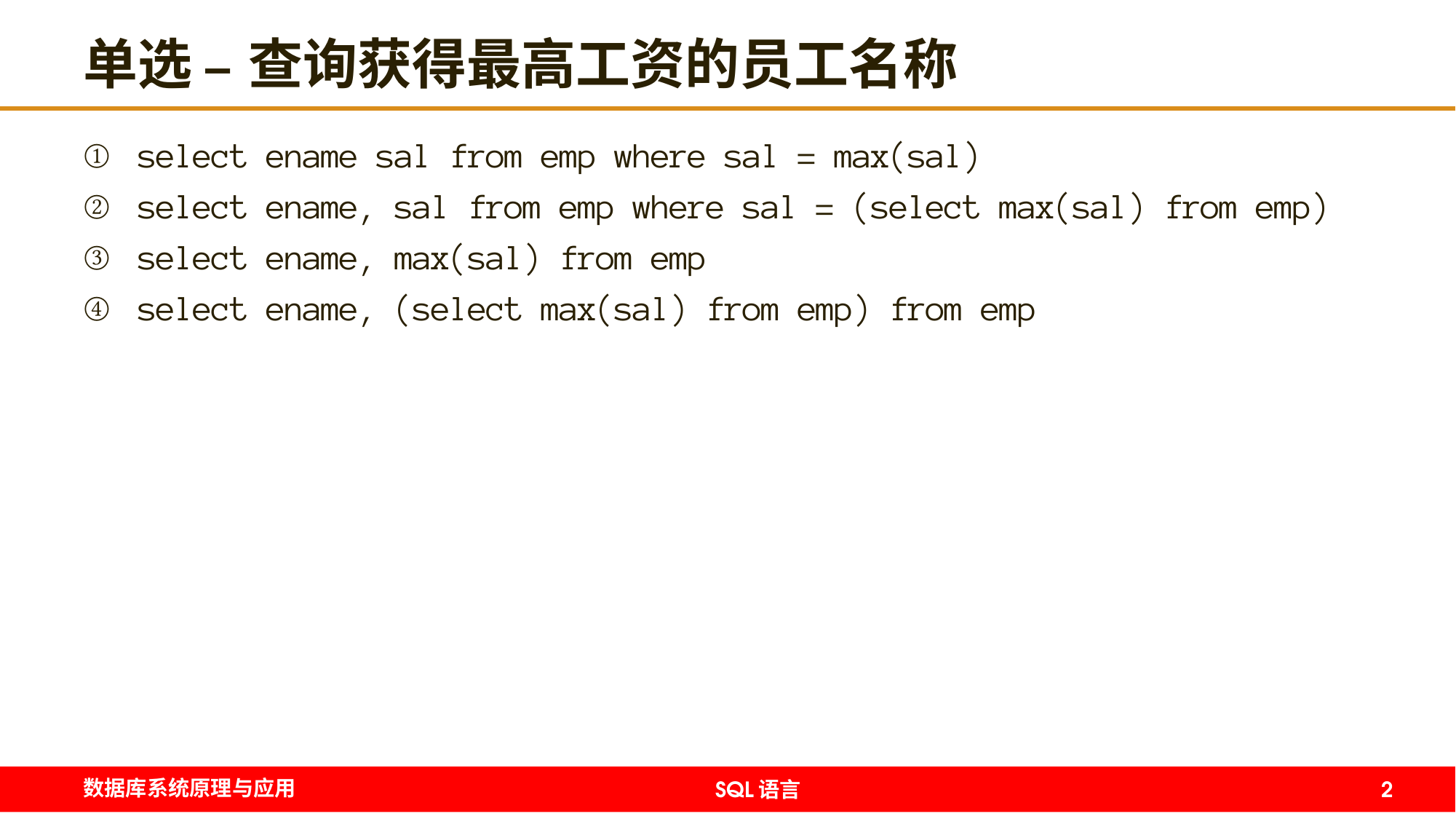

# 单选-查询获得最高工资的员工名称
select ename sal from emp where sal = max(sal)
select ename, sal from emp where sal = (select max(sal) from emp)
select ename, max(sal) from emp
select ename, (select max(sal) from emp) from emp